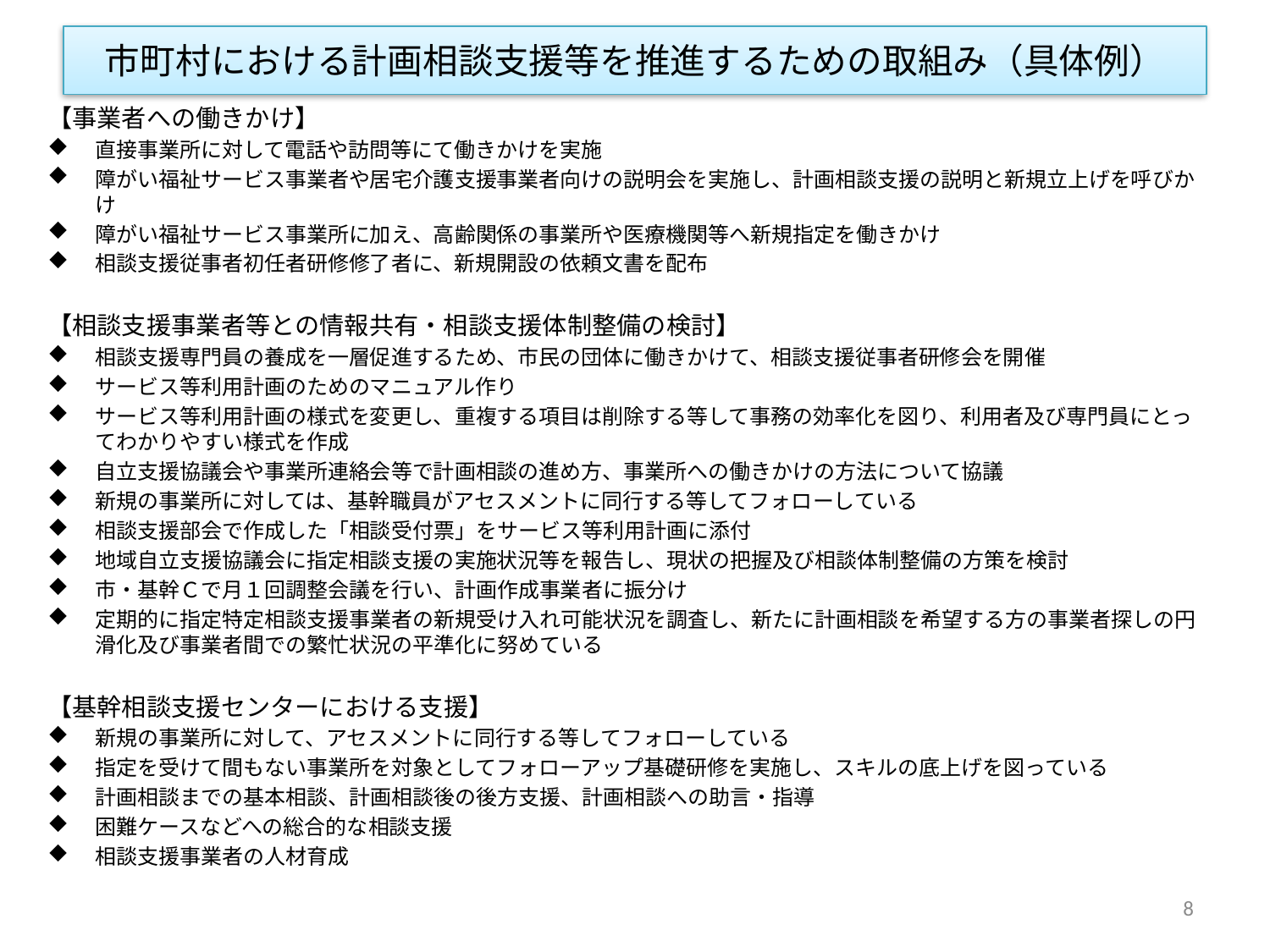

# 市町村における計画相談支援等を推進するための取組み（具体例）
【事業者への働きかけ】
直接事業所に対して電話や訪問等にて働きかけを実施
障がい福祉サービス事業者や居宅介護支援事業者向けの説明会を実施し、計画相談支援の説明と新規立上げを呼びかけ
障がい福祉サービス事業所に加え、高齢関係の事業所や医療機関等へ新規指定を働きかけ
相談支援従事者初任者研修修了者に、新規開設の依頼文書を配布

【相談支援事業者等との情報共有・相談支援体制整備の検討】
相談支援専門員の養成を一層促進するため、市民の団体に働きかけて、相談支援従事者研修会を開催
サービス等利用計画のためのマニュアル作り
サービス等利用計画の様式を変更し、重複する項目は削除する等して事務の効率化を図り、利用者及び専門員にとってわかりやすい様式を作成
自立支援協議会や事業所連絡会等で計画相談の進め方、事業所への働きかけの方法について協議
新規の事業所に対しては、基幹職員がアセスメントに同行する等してフォローしている
相談支援部会で作成した「相談受付票」をサービス等利用計画に添付
地域自立支援協議会に指定相談支援の実施状況等を報告し、現状の把握及び相談体制整備の方策を検討
市・基幹Ｃで月１回調整会議を行い、計画作成事業者に振分け
定期的に指定特定相談支援事業者の新規受け入れ可能状況を調査し、新たに計画相談を希望する方の事業者探しの円滑化及び事業者間での繁忙状況の平準化に努めている

【基幹相談支援センターにおける支援】
新規の事業所に対して、アセスメントに同行する等してフォローしている
指定を受けて間もない事業所を対象としてフォローアップ基礎研修を実施し、スキルの底上げを図っている
計画相談までの基本相談、計画相談後の後方支援、計画相談への助言・指導
困難ケースなどへの総合的な相談支援
相談支援事業者の人材育成

8